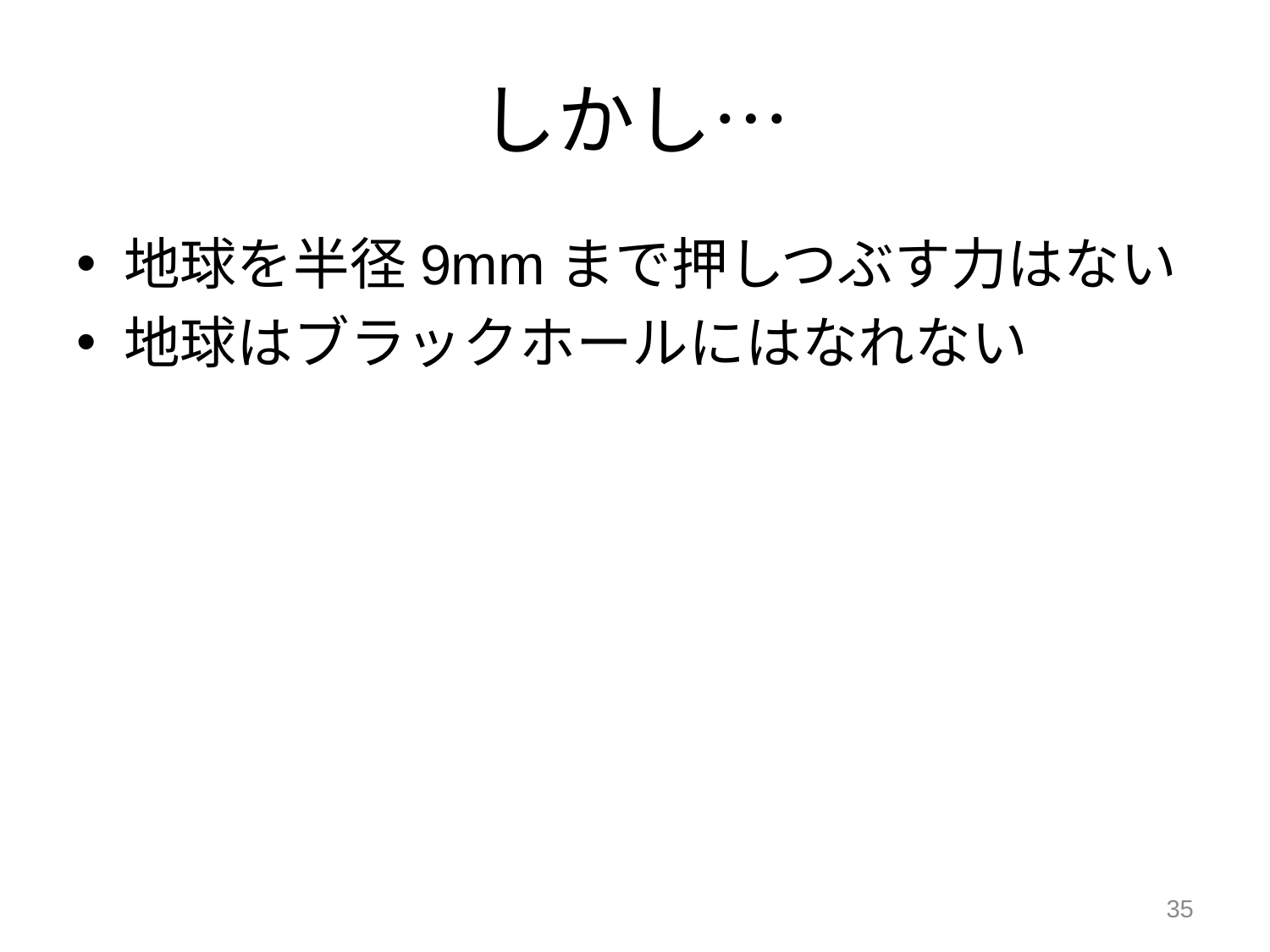

# しかし…
地球を半径9mmまで押しつぶす力はない
地球はブラックホールにはなれない

35